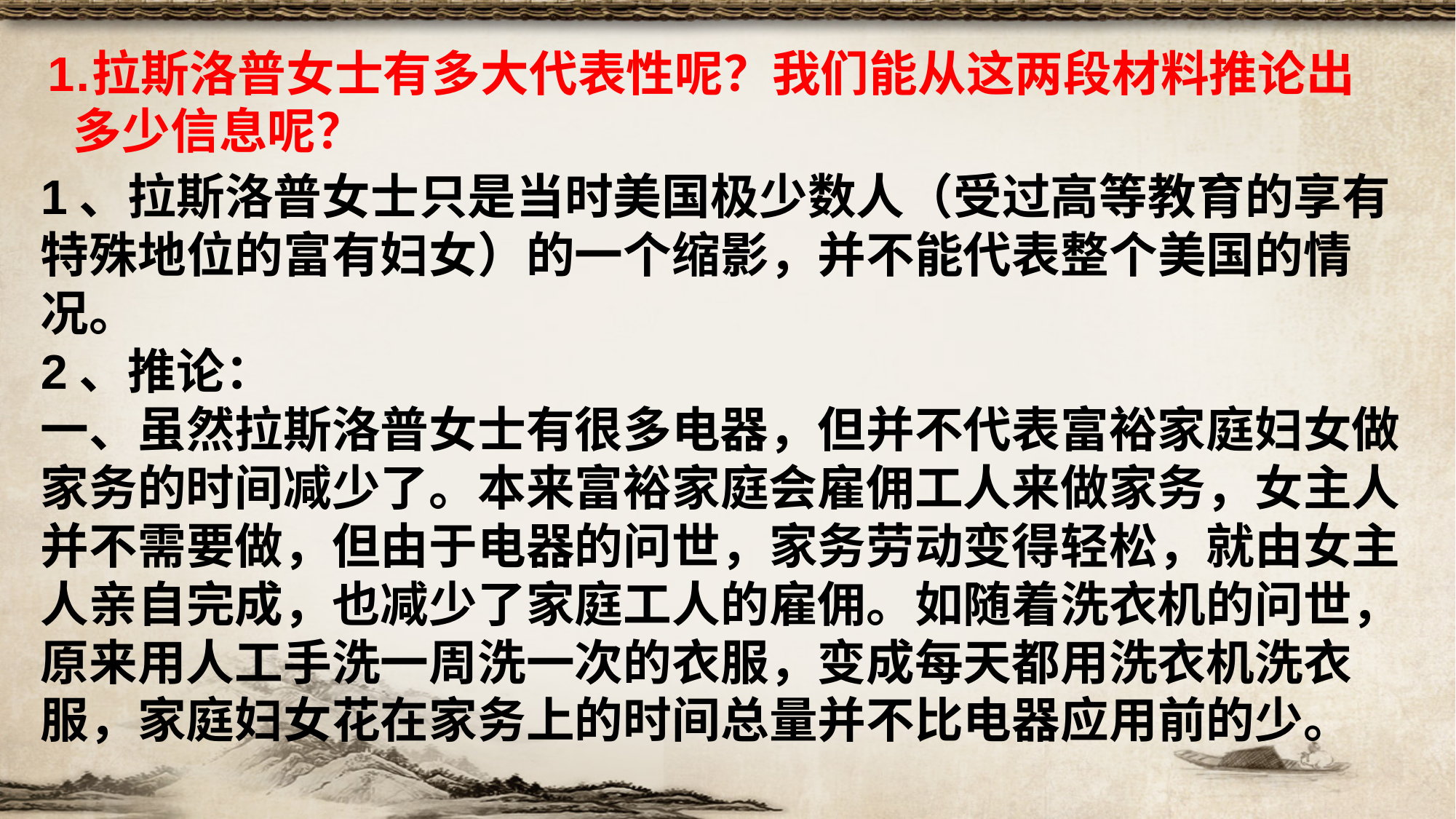

拉斯洛普女士有多大代表性呢？我们能从这两段材料推论出多少信息呢？
1、拉斯洛普女士只是当时美国极少数人（受过高等教育的享有特殊地位的富有妇女）的一个缩影，并不能代表整个美国的情况。
2、推论：
一、虽然拉斯洛普女士有很多电器，但并不代表富裕家庭妇女做家务的时间减少了。本来富裕家庭会雇佣工人来做家务，女主人并不需要做，但由于电器的问世，家务劳动变得轻松，就由女主人亲自完成，也减少了家庭工人的雇佣。如随着洗衣机的问世，原来用人工手洗一周洗一次的衣服，变成每天都用洗衣机洗衣服，家庭妇女花在家务上的时间总量并不比电器应用前的少。